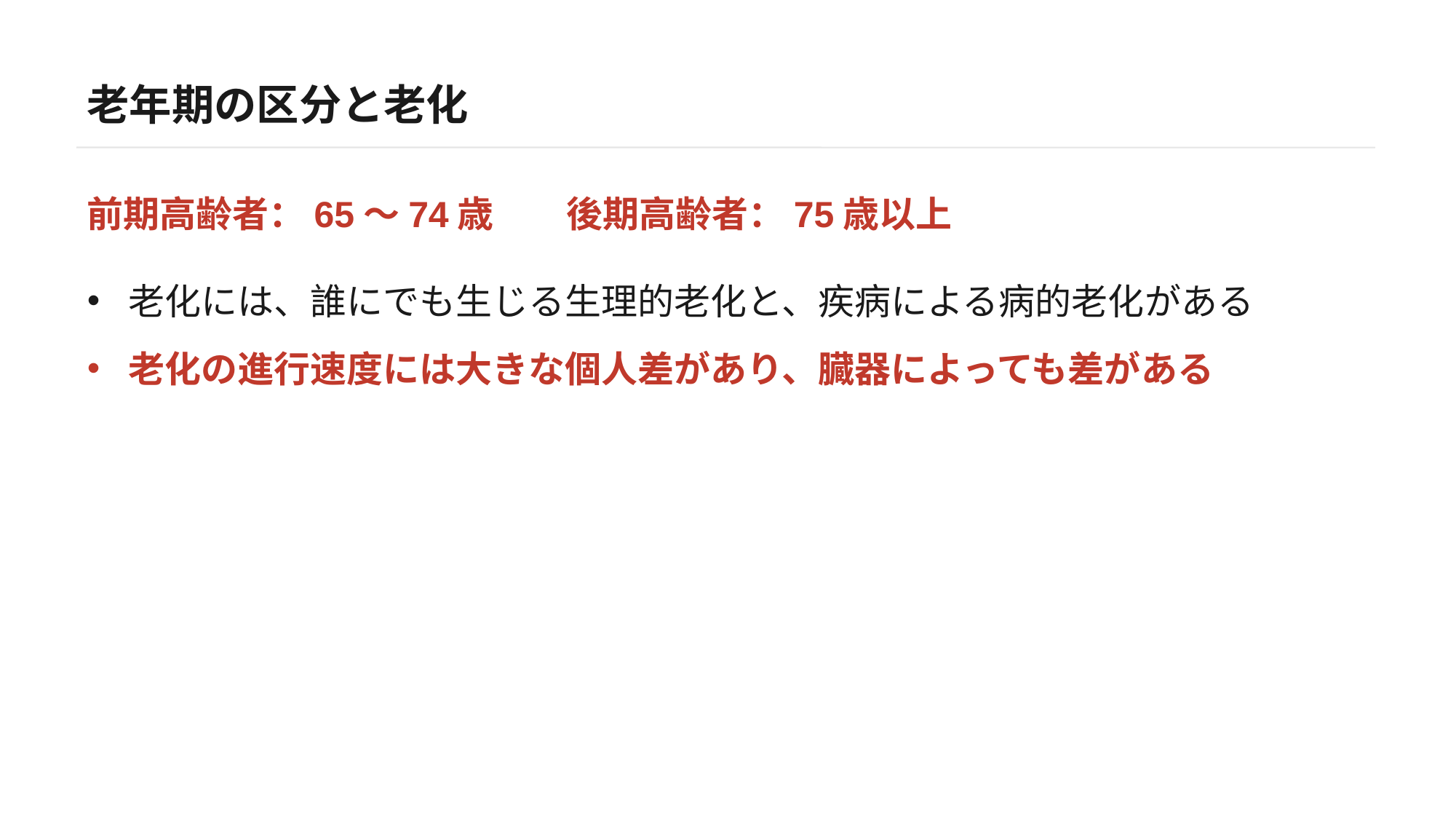

老年期の区分と老化

前期高齢者：65〜74歳　　後期高齢者：75歳以上

老化には、誰にでも生じる生理的老化と、疾病による病的老化がある
老化の進行速度には大きな個人差があり、臓器によっても差がある